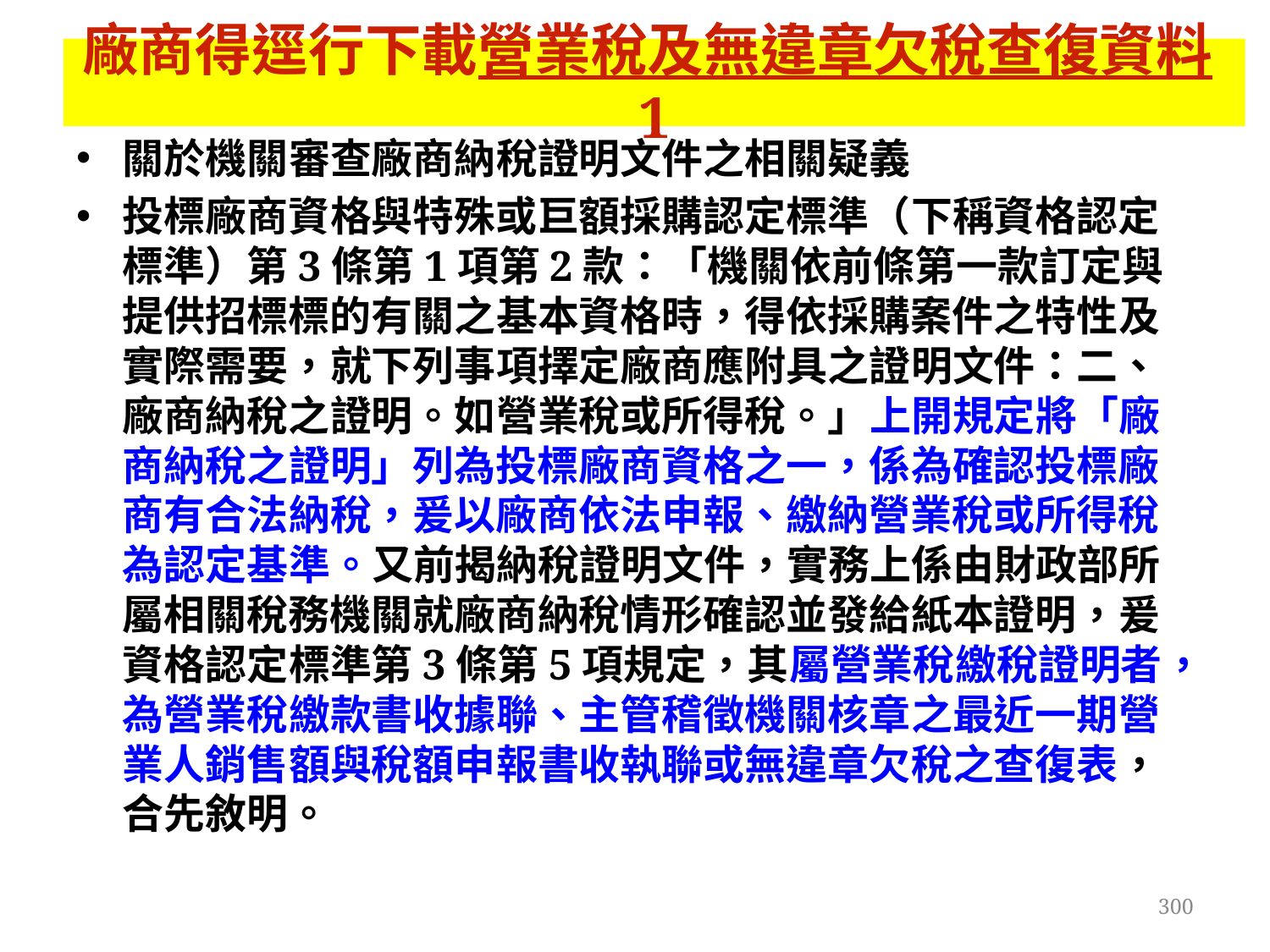

# 廠商得逕行下載營業稅及無違章欠稅查復資料1
關於機關審查廠商納稅證明文件之相關疑義
投標廠商資格與特殊或巨額採購認定標準（下稱資格認定標準）第3條第1項第2款：「機關依前條第一款訂定與提供招標標的有關之基本資格時，得依採購案件之特性及實際需要，就下列事項擇定廠商應附具之證明文件：二、廠商納稅之證明。如營業稅或所得稅。」上開規定將「廠商納稅之證明」列為投標廠商資格之一，係為確認投標廠商有合法納稅，爰以廠商依法申報、繳納營業稅或所得稅為認定基準。又前揭納稅證明文件，實務上係由財政部所屬相關稅務機關就廠商納稅情形確認並發給紙本證明，爰資格認定標準第3條第5項規定，其屬營業稅繳稅證明者，為營業稅繳款書收據聯、主管稽徵機關核章之最近一期營業人銷售額與稅額申報書收執聯或無違章欠稅之查復表，合先敘明。
300